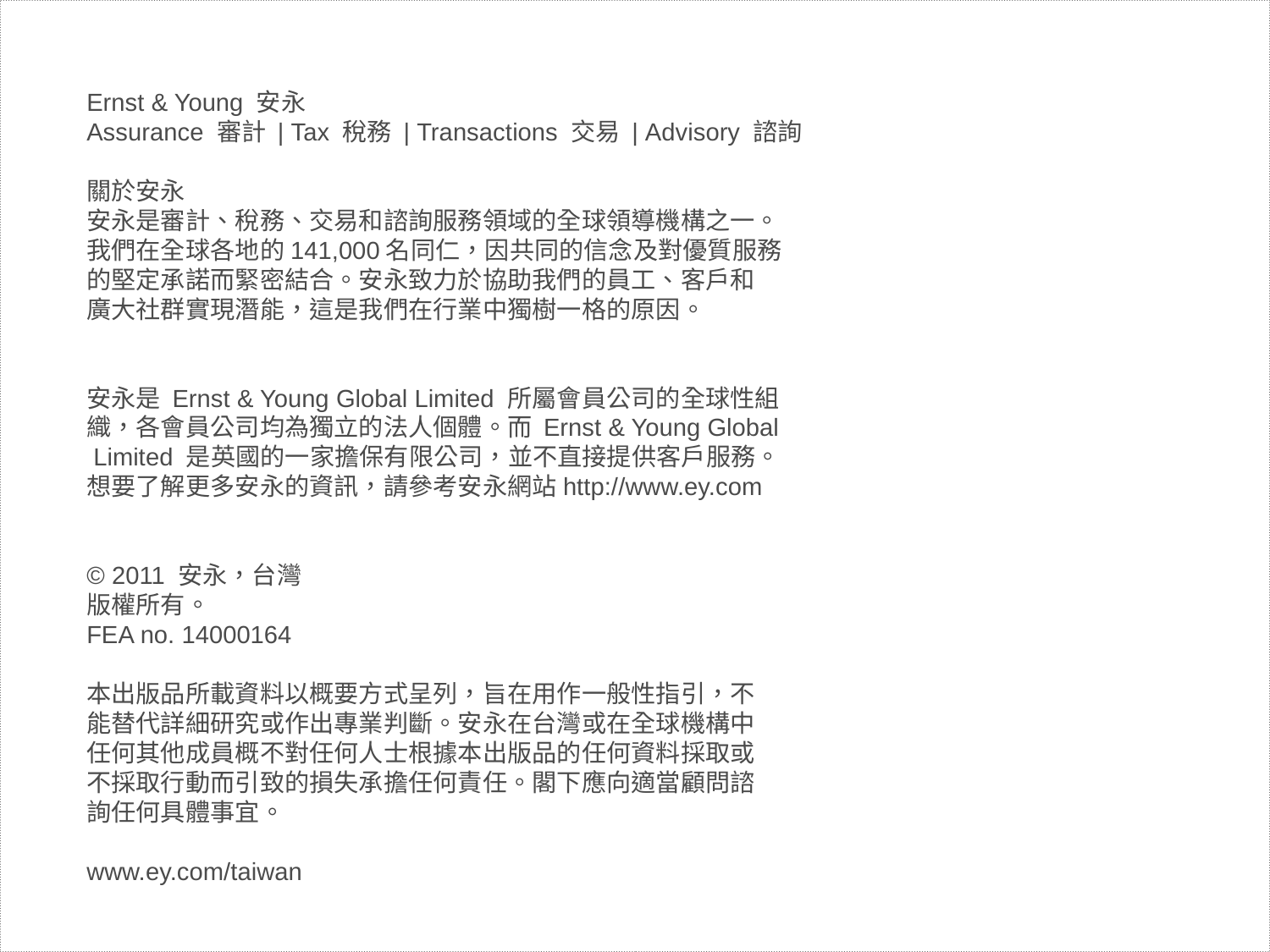

Ernst & Young 安永
Assurance 審計 | Tax 稅務 | Transactions 交易 | Advisory 諮詢

關於安永
安永是審計、稅務、交易和諮詢服務領域的全球領導機構之一。
我們在全球各地的141,000名同仁，因共同的信念及對優質服務
的堅定承諾而緊密結合。安永致力於協助我們的員工、客戶和
廣大社群實現潛能，這是我們在行業中獨樹一格的原因。

安永是 Ernst & Young Global Limited 所屬會員公司的全球性組
織，各會員公司均為獨立的法人個體。而 Ernst & Young Global
 Limited 是英國的一家擔保有限公司，並不直接提供客戶服務。
想要了解更多安永的資訊，請參考安永網站http://www.ey.com

© 2011 安永，台灣
版權所有。
FEA no. 14000164

本出版品所載資料以概要方式呈列，旨在用作一般性指引，不
能替代詳細研究或作出專業判斷。安永在台灣或在全球機構中
任何其他成員概不對任何人士根據本出版品的任何資料採取或
不採取行動而引致的損失承擔任何責任。閣下應向適當顧問諮
詢任何具體事宜。

www.ey.com/taiwan